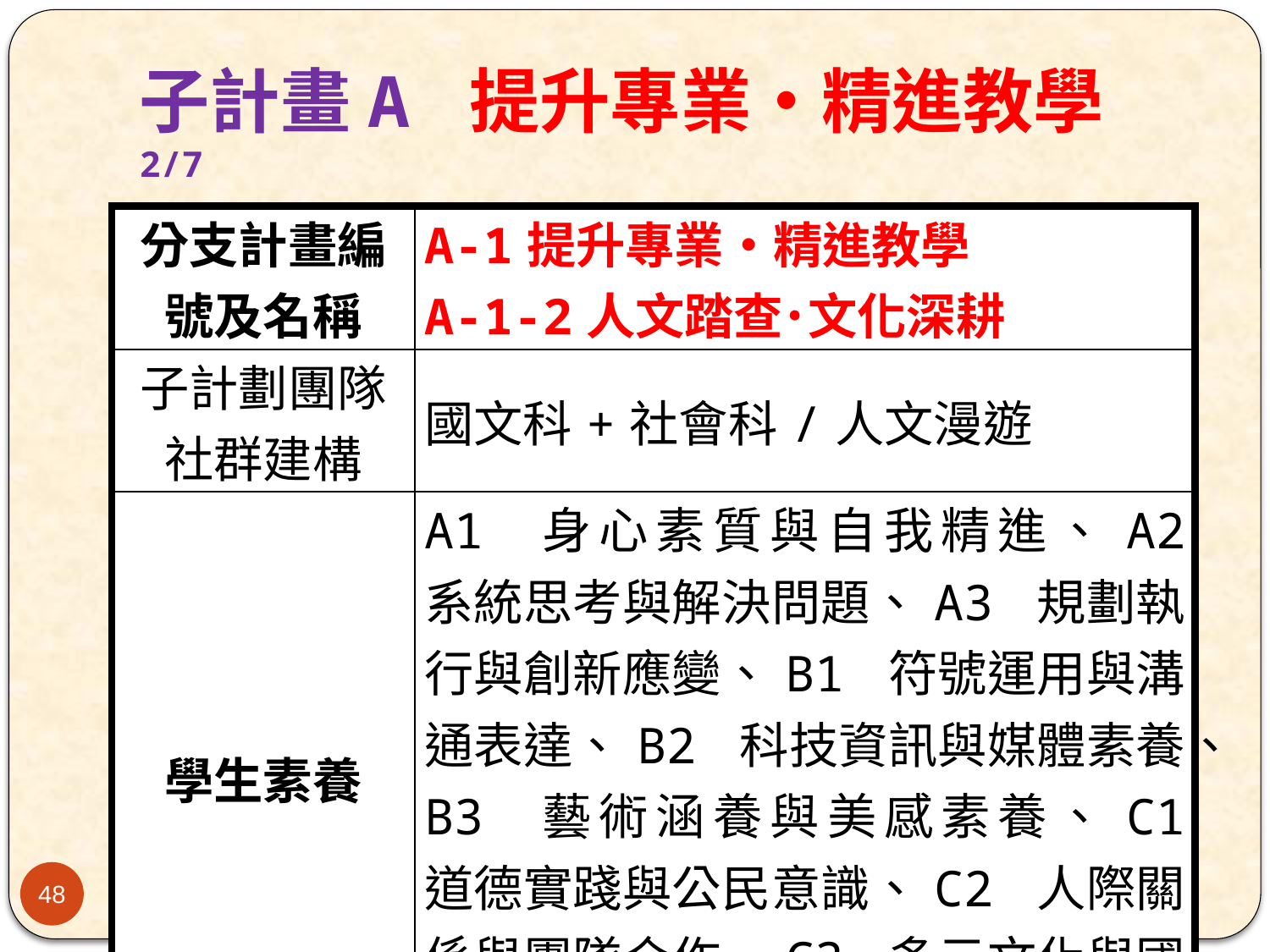

# 子計畫A 提升專業‧精進教學 2/7
| 分支計畫編號及名稱 | A-1提升專業‧精進教學 A-1-2人文踏查˙文化深耕 |
| --- | --- |
| 子計劃團隊社群建構 | 國文科+社會科/人文漫遊 |
| 學生素養 | A1 身心素質與自我精進、A2 系統思考與解決問題、A3 規劃執行與創新應變、B1 符號運用與溝通表達、B2 科技資訊與媒體素養、B3 藝術涵養與美感素養、C1 道德實踐與公民意識、C2 人際關係與團隊合作、C3 多元文化與國際理解 |
48